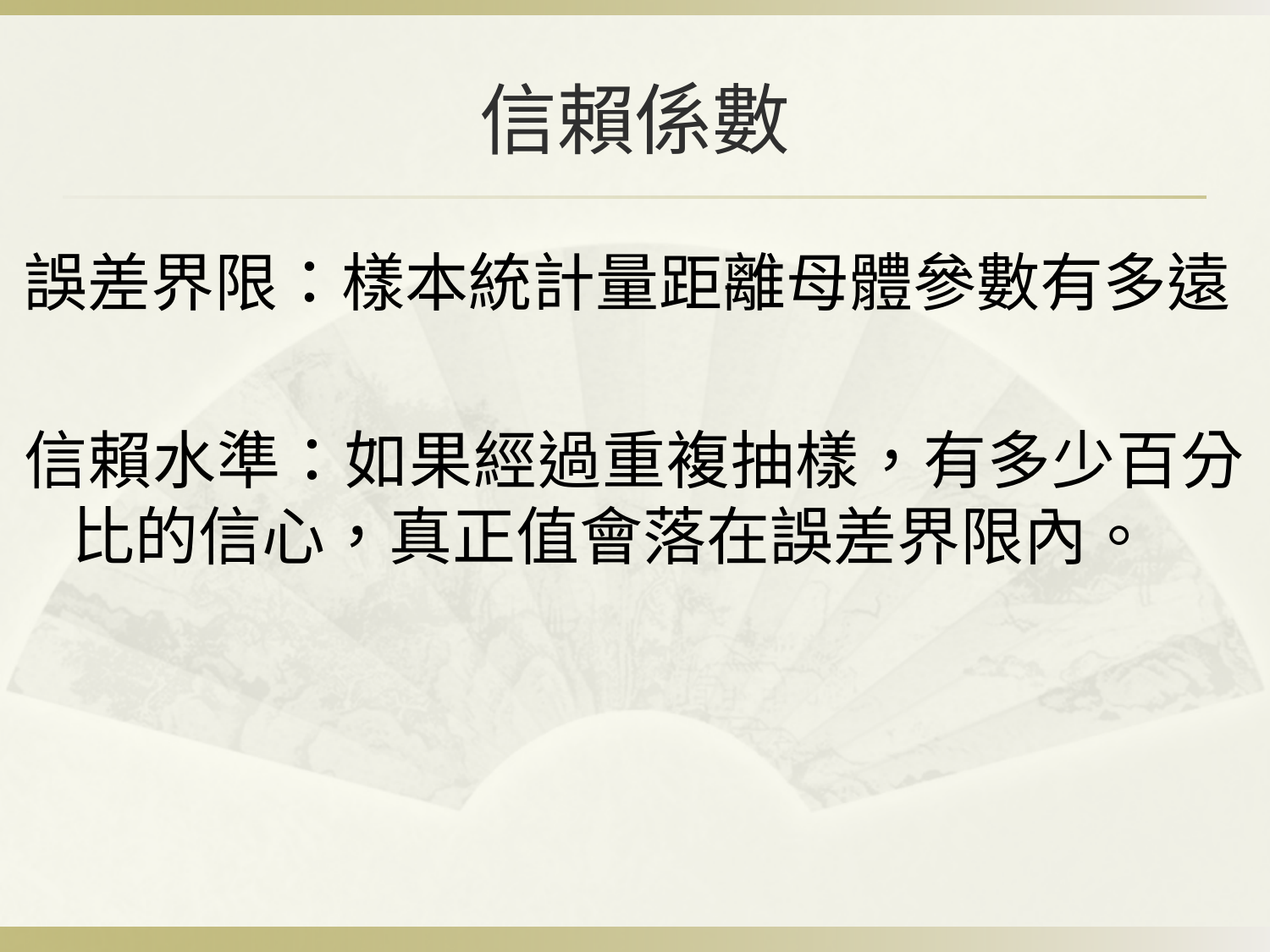

# 信賴係數
誤差界限：樣本統計量距離母體參數有多遠

信賴水準：如果經過重複抽樣，有多少百分比的信心，真正值會落在誤差界限內。